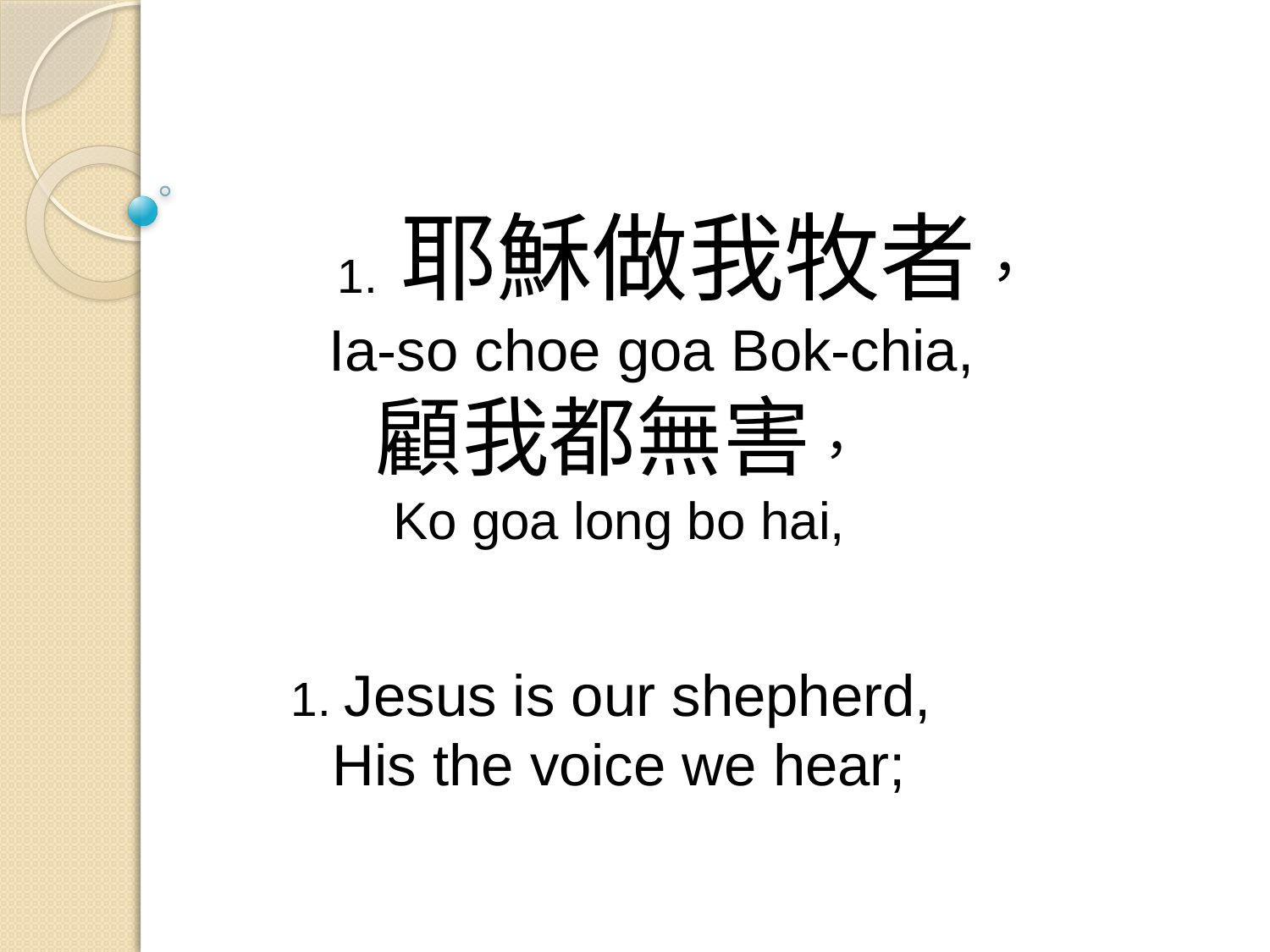

# 1. 耶穌做我牧者， Ia-so choe goa Bok-chia, 顧我都無害， Ko goa long bo hai, 1. Jesus is our shepherd, His the voice we hear;